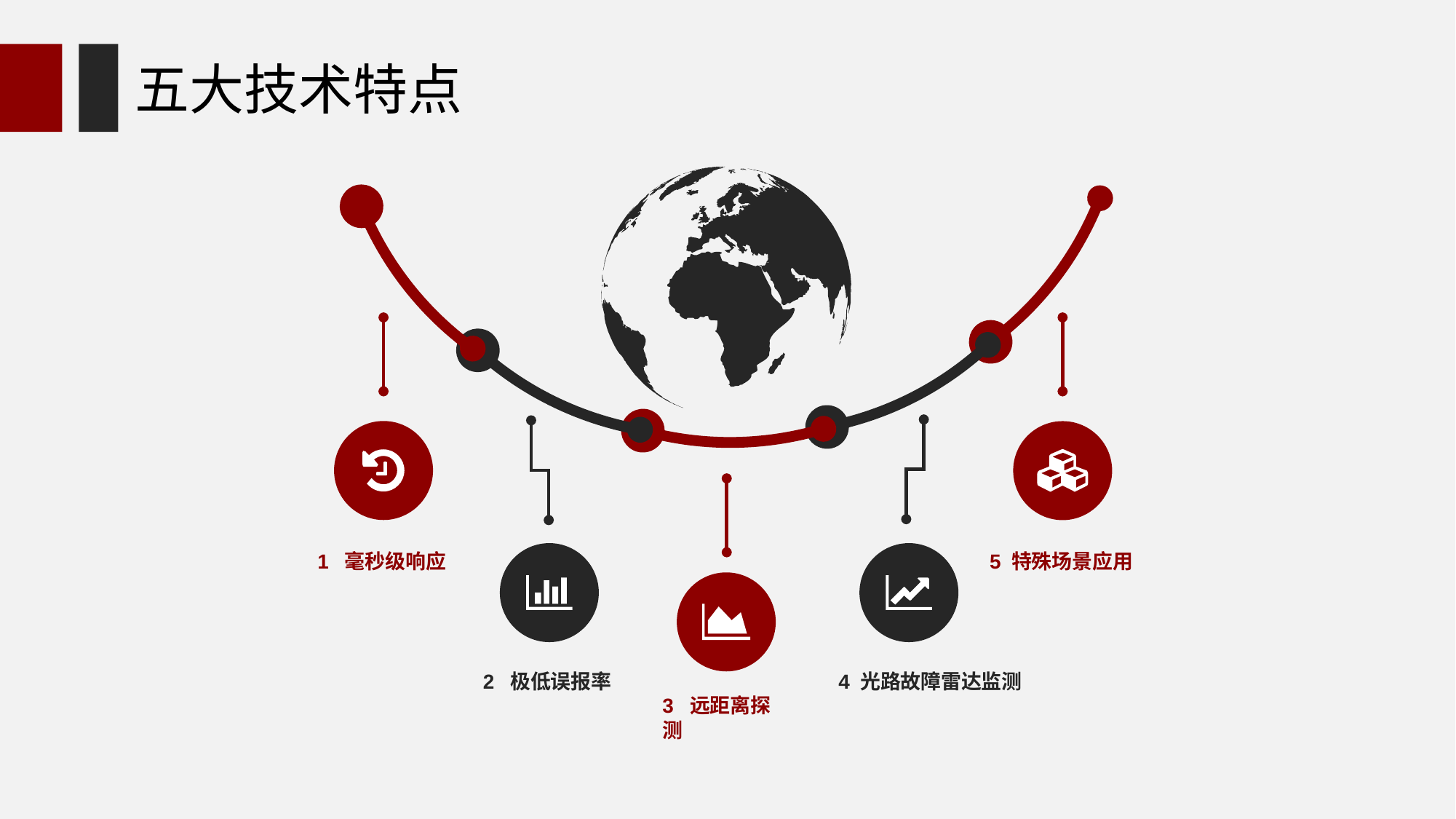

五大技术特点

1  毫秒级响应
5 特殊场景应用

2  极低误报率
4 光路故障雷达监测
3  远距离探测